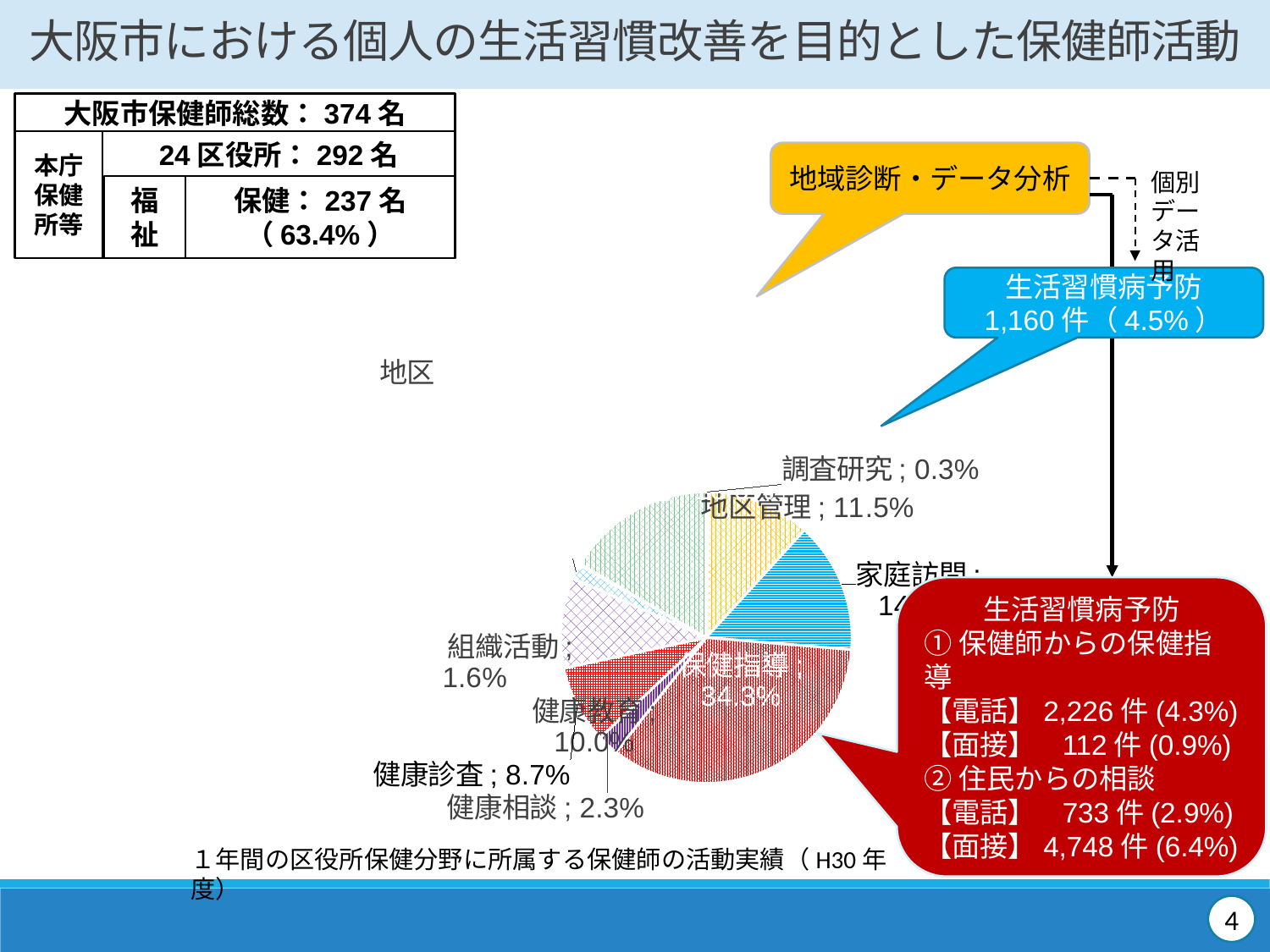

大阪市における個人の生活習慣改善を目的とした保健師活動
大阪市保健師総数：374名
本庁保健所等
24区役所：292名
地域診断・データ分析
個別データ活用
福祉
保健：237名
（63.4%）

### Chart

| Category |  |
|---|---|
| 調査研究 | 0.002839529259388017 |
| 地区管理 | 0.11481785596401549 |
| 家庭訪問 | 0.145544857032055 |
| 保健指導 | 0.34300885933128933 |
| 健康相談 | 0.023285708727677535 |
| 健康診査 | 0.08673742166978127 |
| 健康教育 | 0.10028166247692294 |
| 地区                                                                                                                                                                                                                                   組織活動 | 0.016354747253657504 |
| 予防接種 | 0.0013711318081243795 |
| その他 | 0.16575822647708863 |
生活習慣病予防
1,160件（4.5%）
生活習慣病予防
①保健師からの保健指導
【電話】2,226件(4.3%)
【面接】   112件(0.9%)
②住民からの相談
【電話】   733件(2.9%)
【面接】4,748件(6.4%)
１年間の区役所保健分野に所属する保健師の活動実績（H30年度）
4